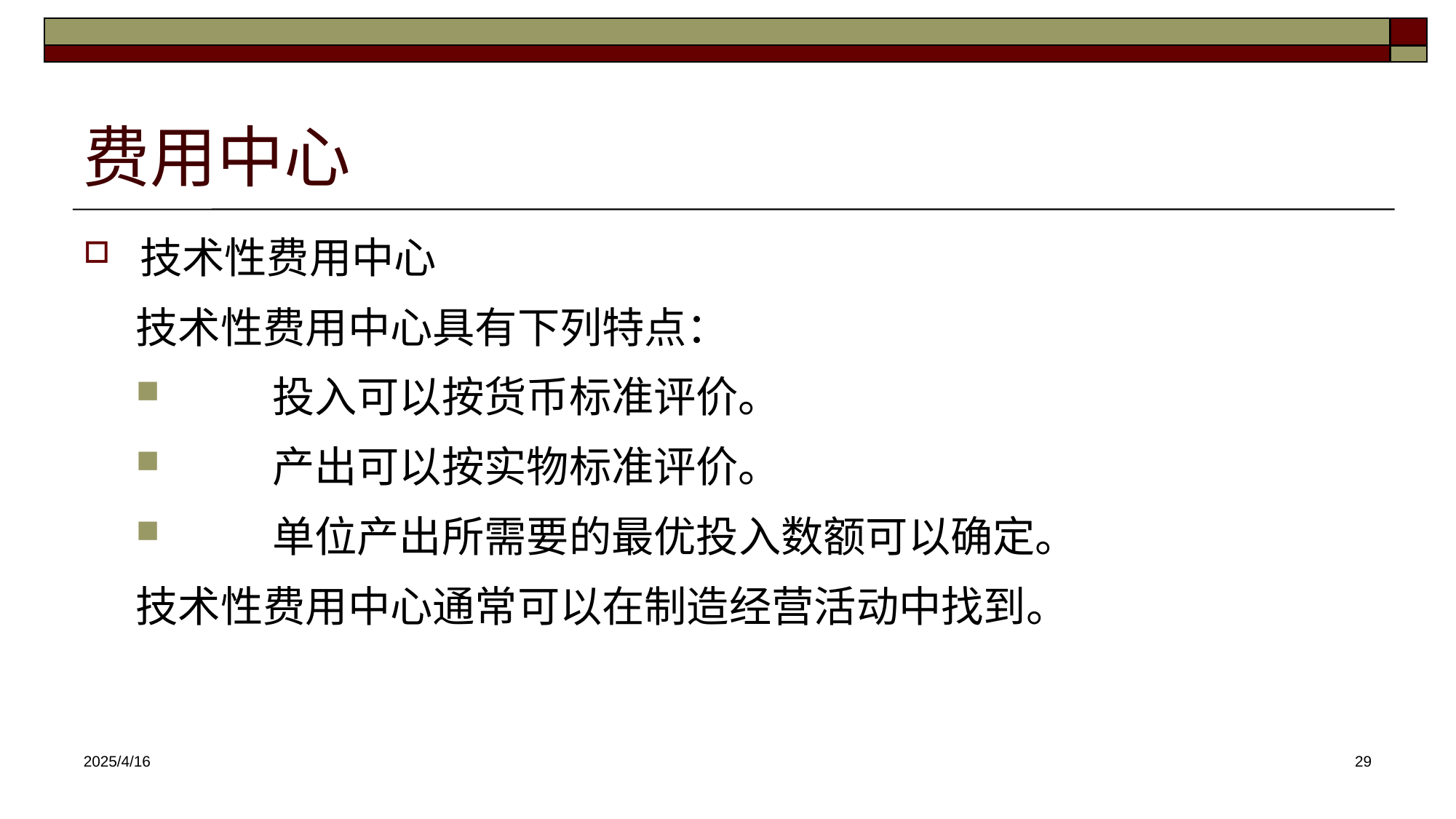

# 费用中心
技术性费用中心
技术性费用中心具有下列特点：
投入可以按货币标准评价。
产出可以按实物标准评价。
单位产出所需要的最优投入数额可以确定。
技术性费用中心通常可以在制造经营活动中找到。
2025/4/16
29